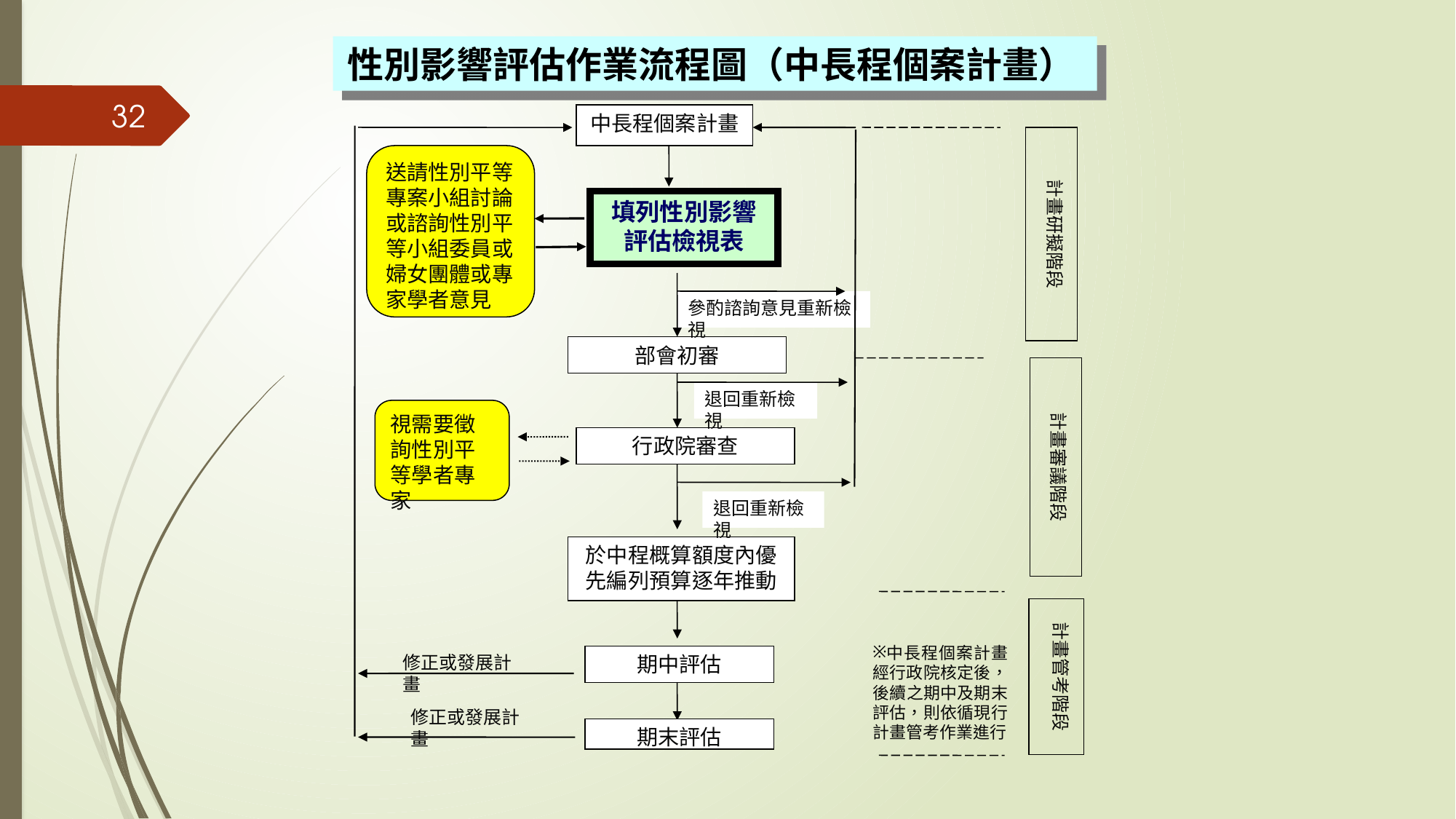

性別影響評估作業流程圖（中長程個案計畫）
32
中長程個案計畫

計畫研擬階段

送請性別平等專案小組討論或諮詢性別平等小組委員或婦女團體或專家學者意見

填列性別影響評估檢視表

參酌諮詢意見重新檢視

部會初審

計畫審議階段

退回重新檢視
視需要徵詢性別平等學者專家
行政院審查

退回重新檢視
於中程概算額度內優先編列預算逐年推動

計畫管考階段

中長程個案計畫經行政院核定後，後續之期中及期末評估，則依循現行計畫管考作業進行
修正或發展計畫

期中評估

修正或發展計畫

期末評估